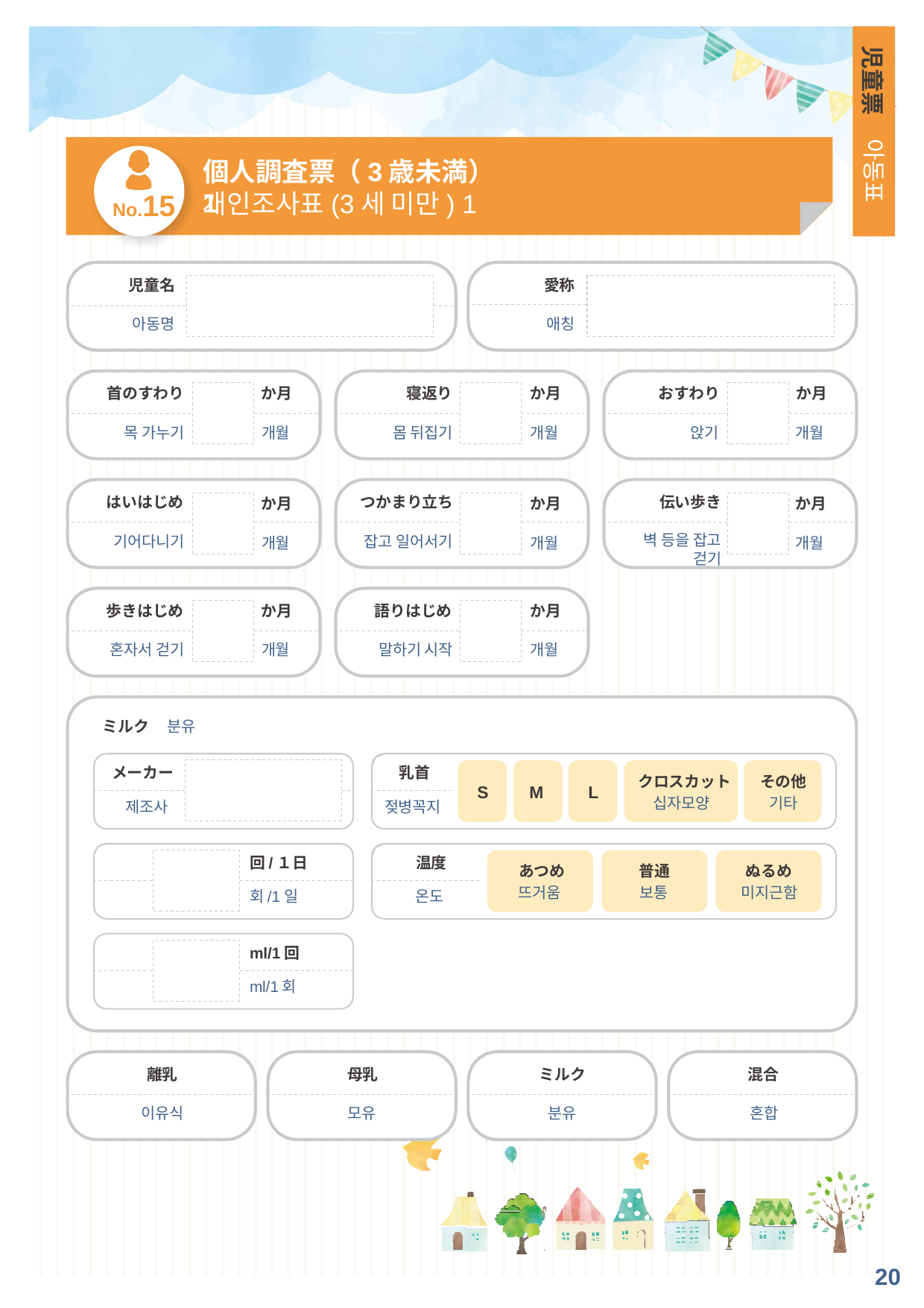

児童票

아동표

個人調査票（3歳未満）1
No.15
개인조사표(3세 미만) 1

児童名
愛称

아동명
애칭

首のすわり
か月
寝返り
か月
おすわり
か月

목 가누기
개월
몸 뒤집기
개월
앉기
개월

はいはじめ
つかまり立ち
伝い歩き

벽 등을 잡고 걷기
か月
か月
か月
개월

기어다니기
잡고 일어서기
개월
개월

歩きはじめ
か月
語りはじめ
か月

혼자서 걷기
개월
말하기 시작
개월

ミルク
분유

メーカー
乳首
クロスカット	その他
십자모양
S
M
L

기타
제조사
젖병꼭지

回/１日
温度
普通
보통
あつめ
ぬるめ

뜨거움
미지근함
회/1일
온도

ml/1回
ml/1회

離乳
母乳
ミルク
混合
이유식
모유
분유
혼합

20